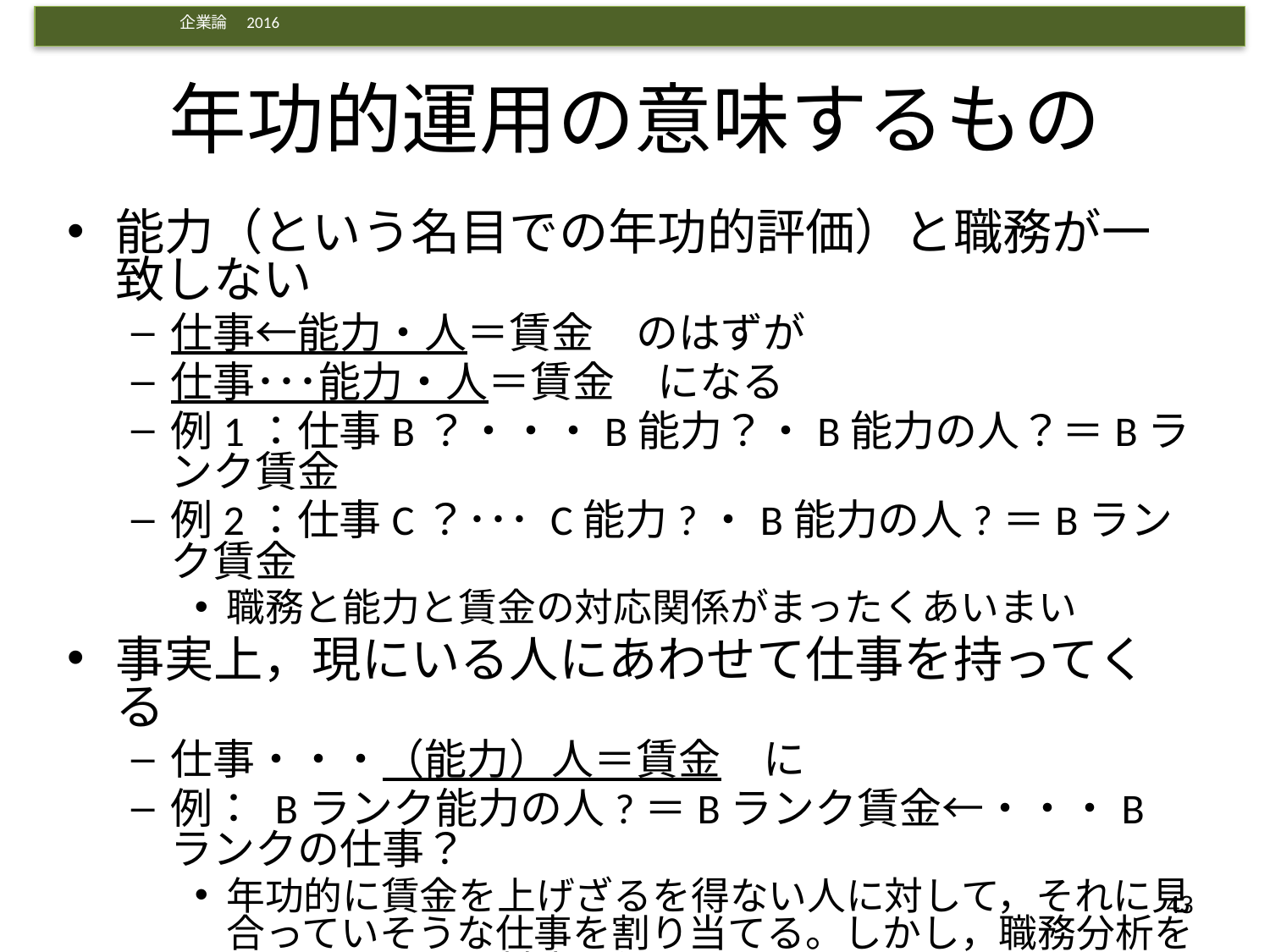

# 年功的運用の意味するもの
能力（という名目での年功的評価）と職務が一致しない
仕事←能力・人＝賃金　のはずが
仕事･･･能力・人＝賃金　になる
例1：仕事B？・・・B能力？・B能力の人？＝Bランク賃金
例2：仕事C？･･･ C能力?・B能力の人?＝Bランク賃金
職務と能力と賃金の対応関係がまったくあいまい
事実上，現にいる人にあわせて仕事を持ってくる
仕事・・・（能力）人＝賃金　に
例： Bランク能力の人?＝Bランク賃金←・・・Bランクの仕事？
年功的に賃金を上げざるを得ない人に対して，それに見合っていそうな仕事を割り当てる。しかし，職務分析をしていないので対応関係はあいまい
43